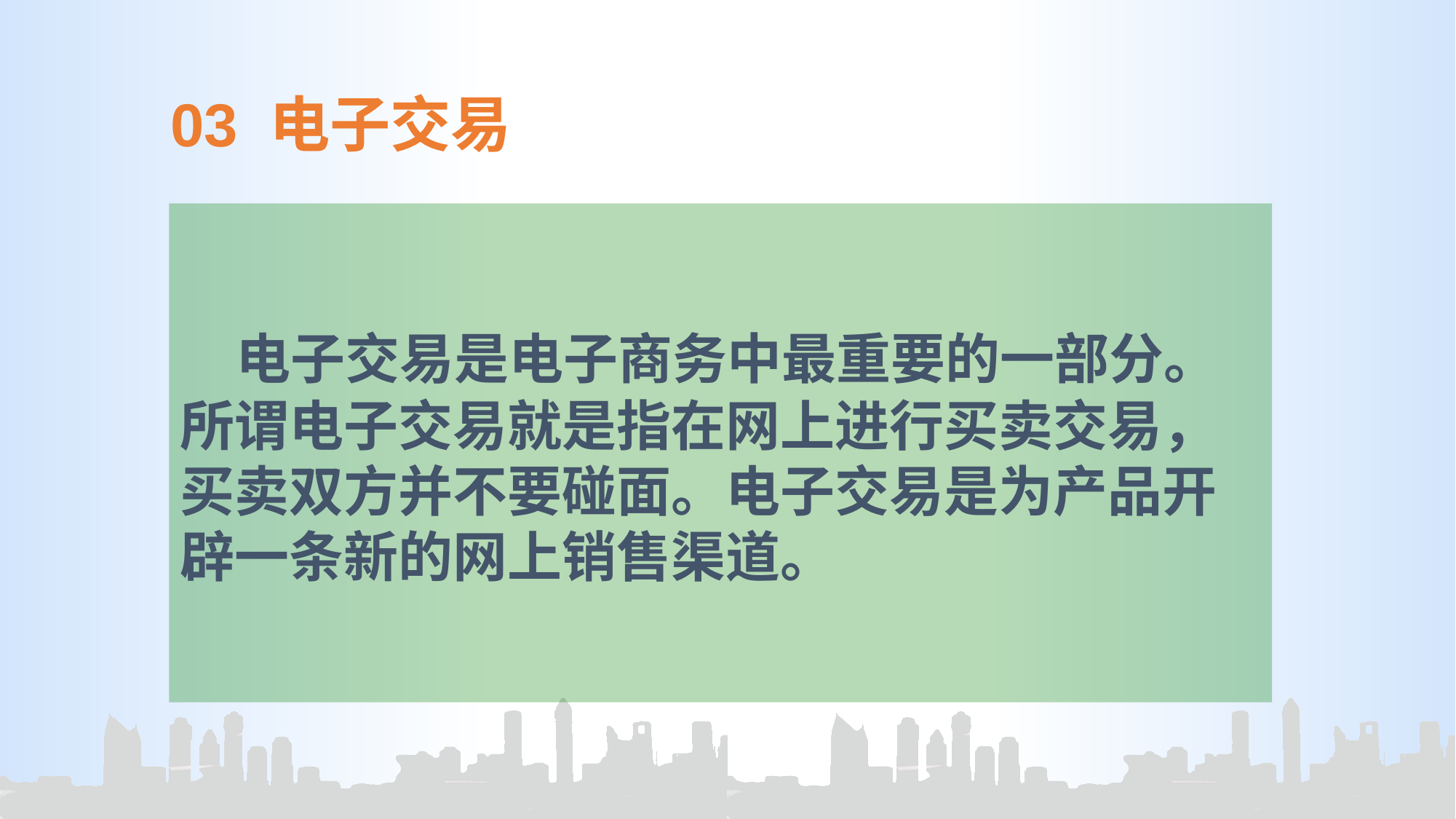

03 电子交易
   电子交易是电子商务中最重要的一部分。所谓电子交易就是指在网上进行买卖交易，买卖双方并不要碰面。电子交易是为产品开辟一条新的网上销售渠道。
.